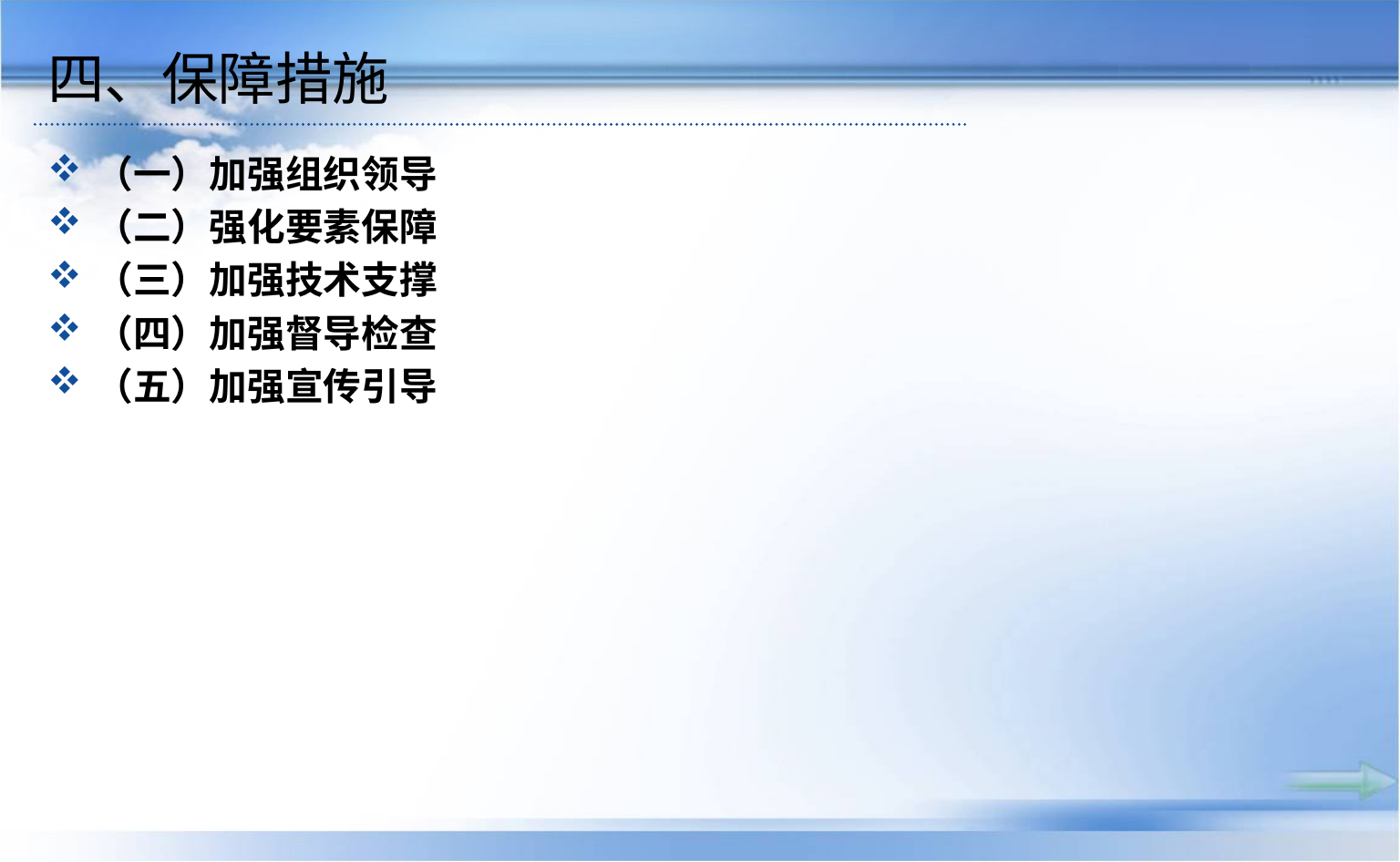

# 四、保障措施
（一）加强组织领导
（二）强化要素保障
（三）加强技术支撑
（四）加强督导检查
（五）加强宣传引导